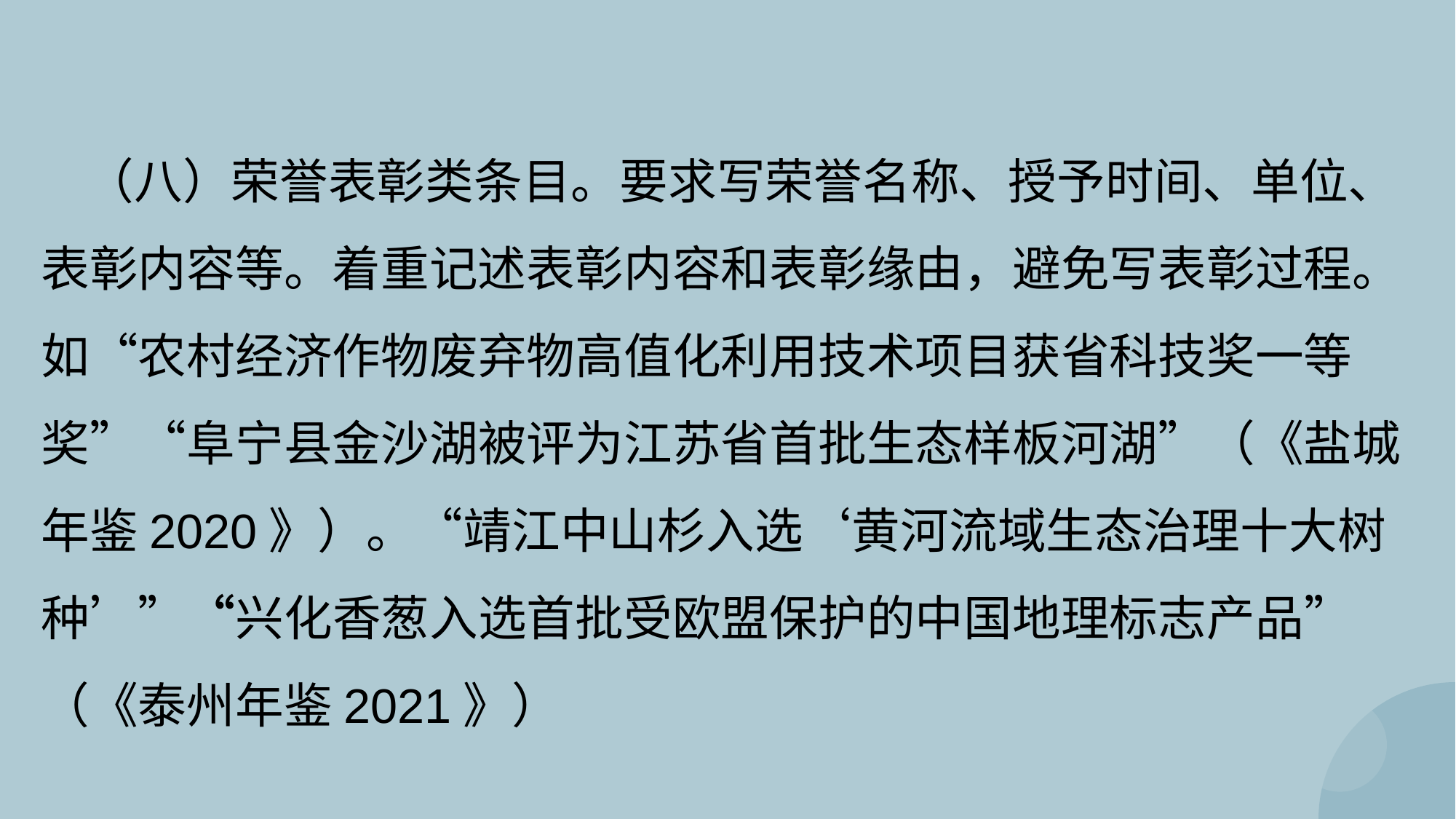

（八）荣誉表彰类条目。要求写荣誉名称、授予时间、单位、表彰内容等。着重记述表彰内容和表彰缘由，避免写表彰过程。如“农村经济作物废弃物高值化利用技术项目获省科技奖一等奖”“阜宁县金沙湖被评为江苏省首批生态样板河湖”（《盐城年鉴2020》）。“靖江中山杉入选‘黄河流域生态治理十大树种’”“兴化香葱入选首批受欧盟保护的中国地理标志产品”（《泰州年鉴2021》）